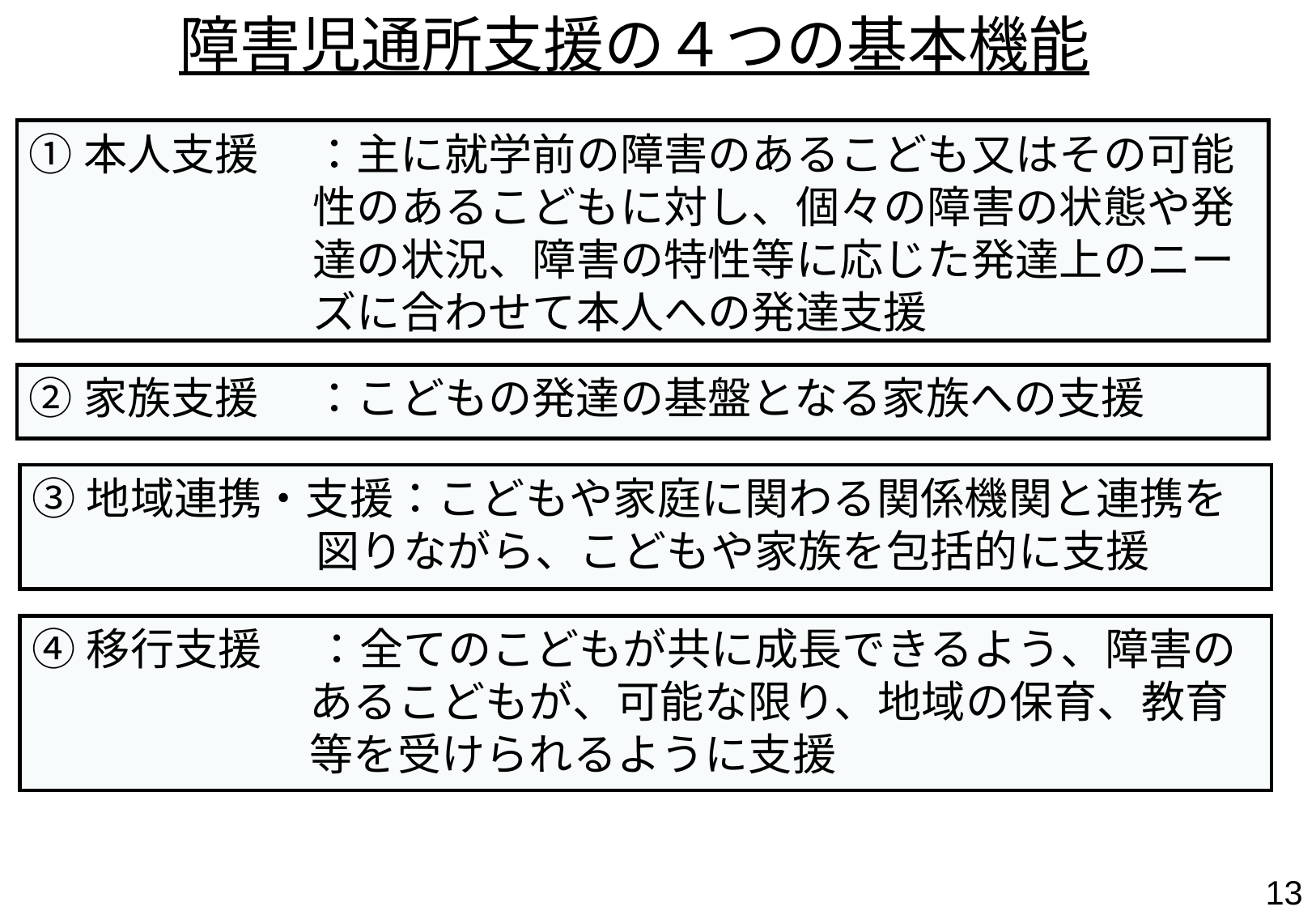

障害児通所支援の４つの基本機能
①本人支援　 ：主に就学前の障害のあるこども又はその可能性のあるこどもに対し、個々の障害の状態や発達の状況、障害の特性等に応じた発達上のニーズに合わせて本人への発達支援
②家族支援　 ：こどもの発達の基盤となる家族への支援
③地域連携・支援：こどもや家庭に関わる関係機関と連携を図りながら、こどもや家族を包括的に支援

④移行支援　 ：全てのこどもが共に成長できるよう、障害のあるこどもが、可能な限り、地域の保育、教育等を受けられるように支援

13